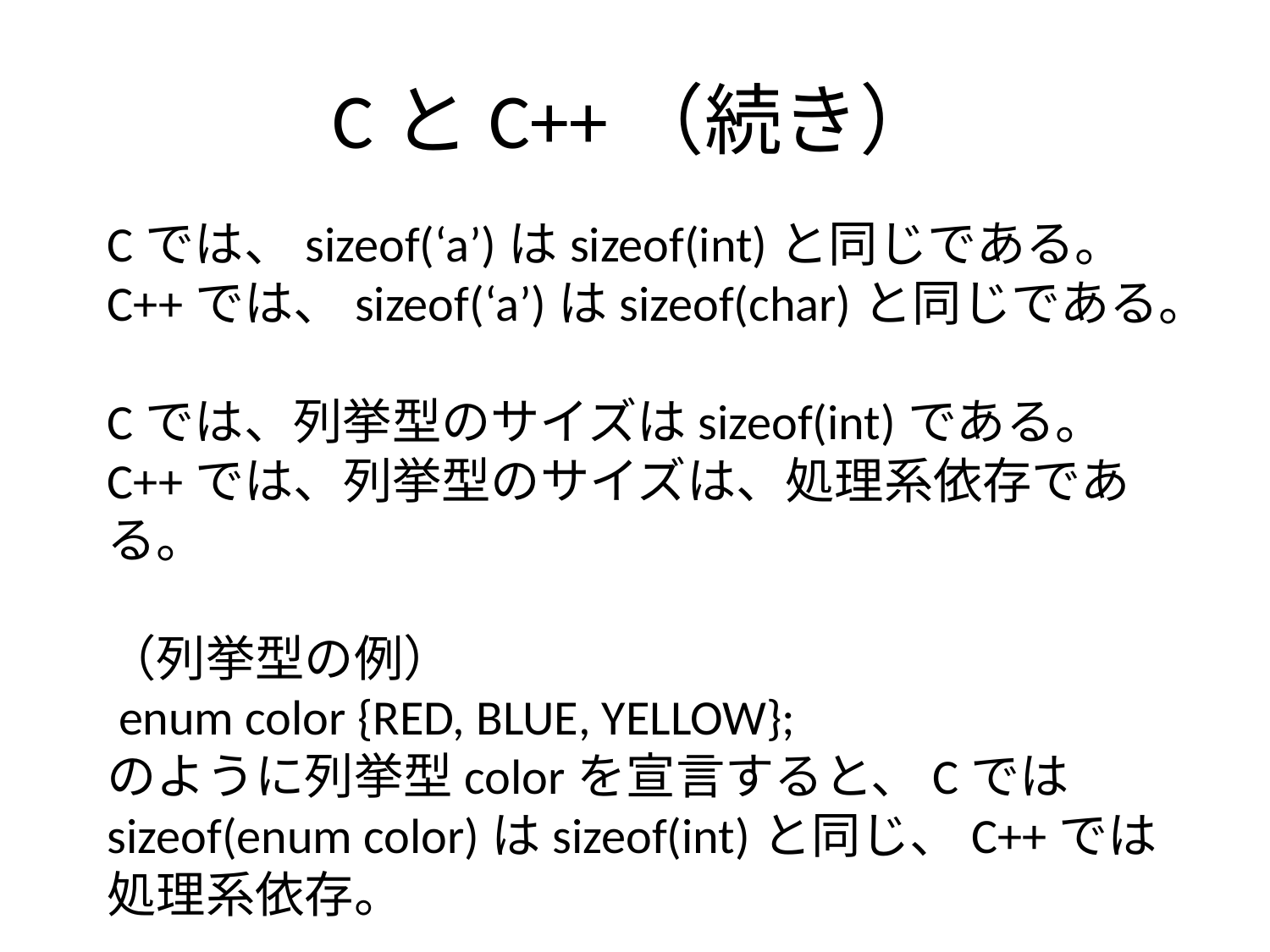

# CとC++（続き）
Cでは、sizeof(‘a’)はsizeof(int)と同じである。
C++では、sizeof(‘a’)はsizeof(char)と同じである。

Cでは、列挙型のサイズはsizeof(int)である。
C++では、列挙型のサイズは、処理系依存である。

（列挙型の例）
 enum color {RED, BLUE, YELLOW};
のように列挙型colorを宣言すると、Cではsizeof(enum color)はsizeof(int)と同じ、C++では処理系依存。